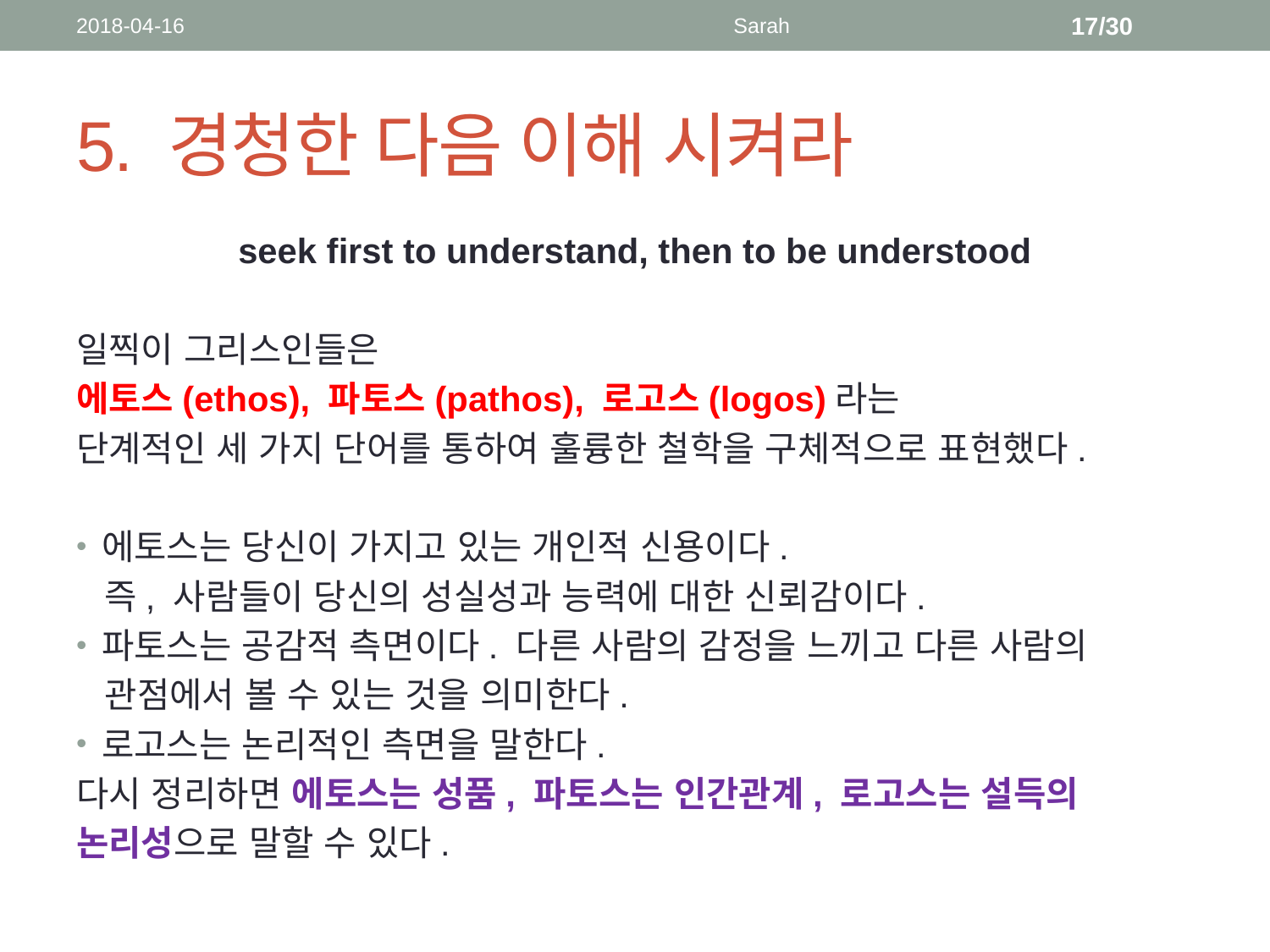

2018-04-16
Sarah
17/30
# 5. 경청한 다음 이해 시켜라
seek first to understand, then to be understood

일찍이 그리스인들은
에토스(ethos), 파토스(pathos), 로고스(logos)라는
단계적인 세 가지 단어를 통하여 훌륭한 철학을 구체적으로 표현했다.

에토스는 당신이 가지고 있는 개인적 신용이다.
  즉, 사람들이 당신의 성실성과 능력에 대한 신뢰감이다.
파토스는 공감적 측면이다. 다른 사람의 감정을 느끼고 다른 사람의
  관점에서 볼 수 있는 것을 의미한다.
로고스는 논리적인 측면을 말한다.
다시 정리하면 에토스는 성품, 파토스는 인간관계, 로고스는 설득의
논리성으로 말할 수 있다.